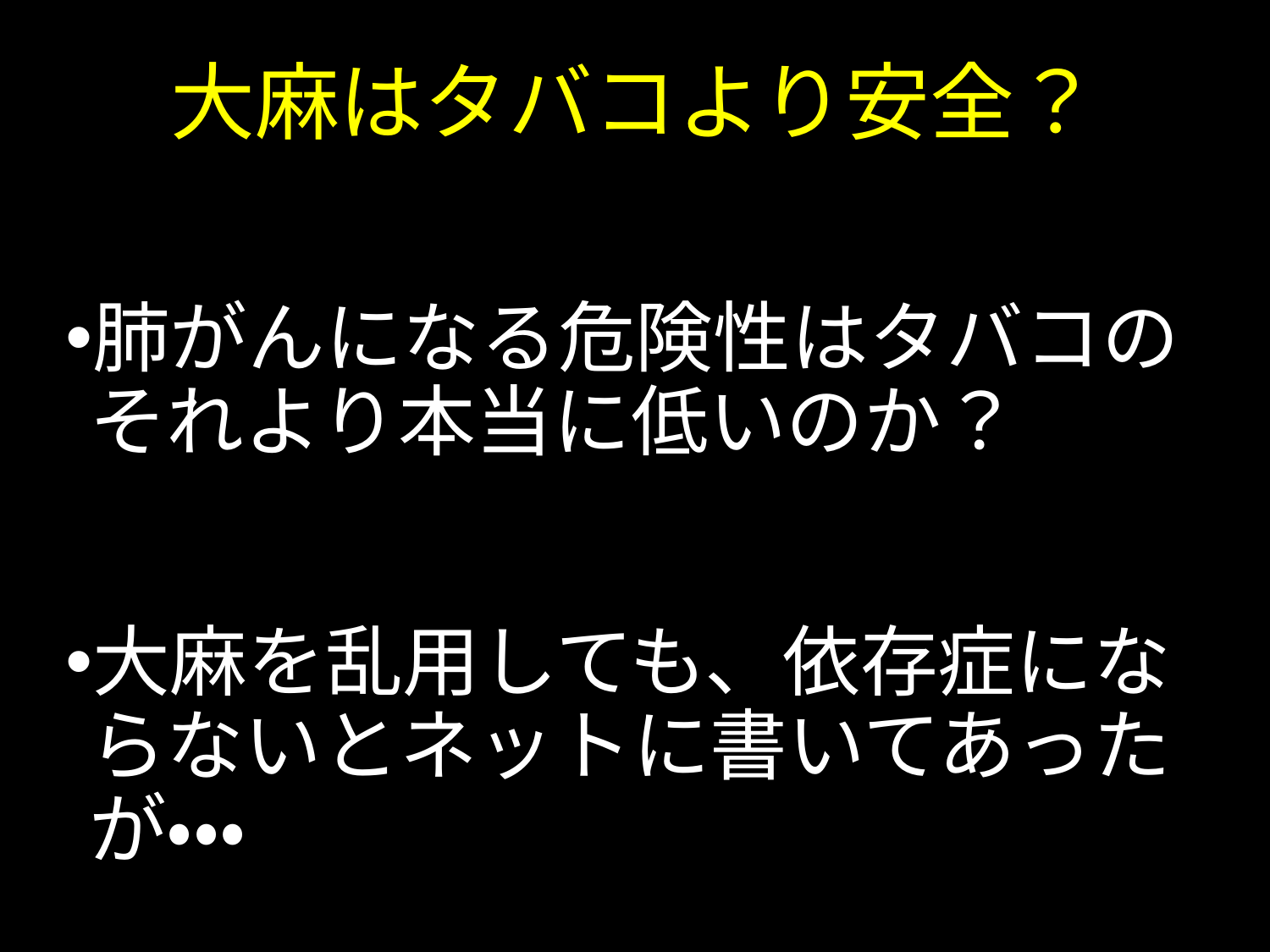

# 大麻はタバコより安全？
肺がんになる危険性はタバコのそれより本当に低いのか？
大麻を乱用しても、依存症にならないとネットに書いてあったが・・・